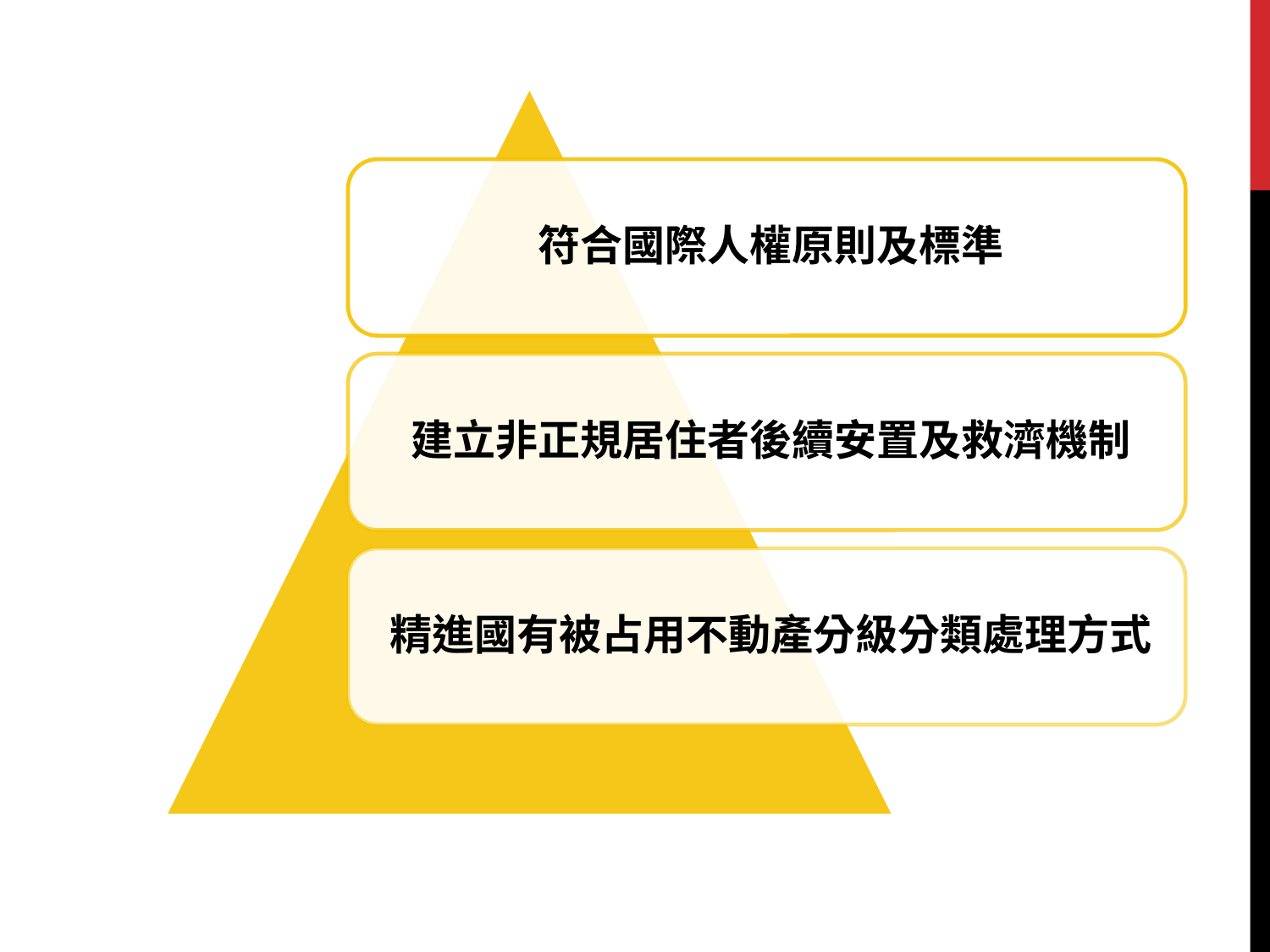

符合國際人權原則及標準
建立非正規居住者後續安置及救濟機制
精進國有被占用不動產分級分類處理方式